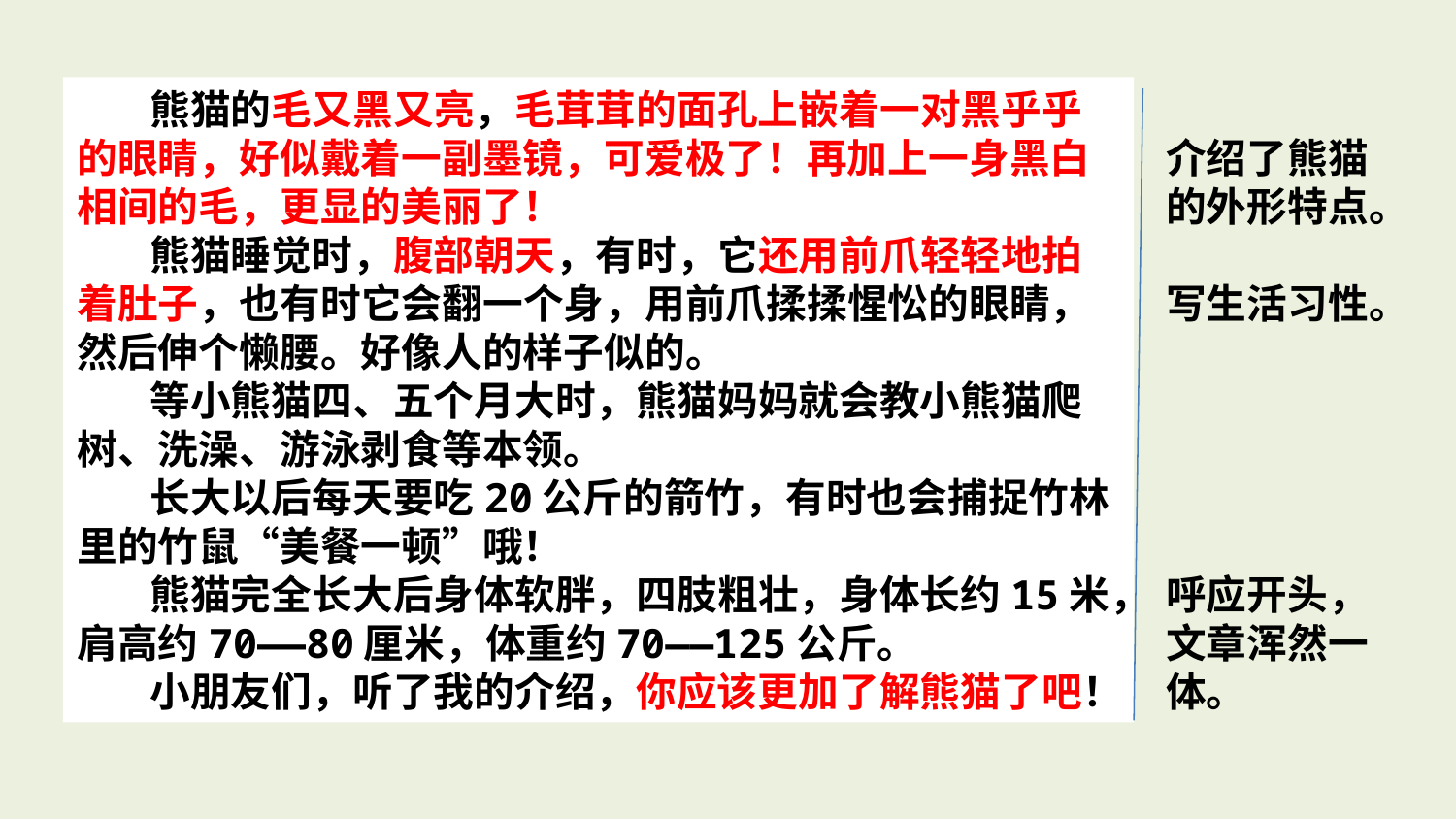

熊猫的毛又黑又亮，毛茸茸的面孔上嵌着一对黑乎乎的眼睛，好似戴着一副墨镜，可爱极了！再加上一身黑白相间的毛，更显的美丽了！
熊猫睡觉时，腹部朝天，有时，它还用前爪轻轻地拍着肚子，也有时它会翻一个身，用前爪揉揉惺忪的眼睛，然后伸个懒腰。好像人的样子似的。
等小熊猫四、五个月大时，熊猫妈妈就会教小熊猫爬树、洗澡、游泳剥食等本领。
长大以后每天要吃20公斤的箭竹，有时也会捕捉竹林里的竹鼠“美餐一顿”哦！
熊猫完全长大后身体软胖，四肢粗壮，身体长约15米，肩高约70——80厘米，体重约70——125公斤。
小朋友们，听了我的介绍，你应该更加了解熊猫了吧！

介绍了熊猫的外形特点。

写生活习性。

呼应开头，文章浑然一体。